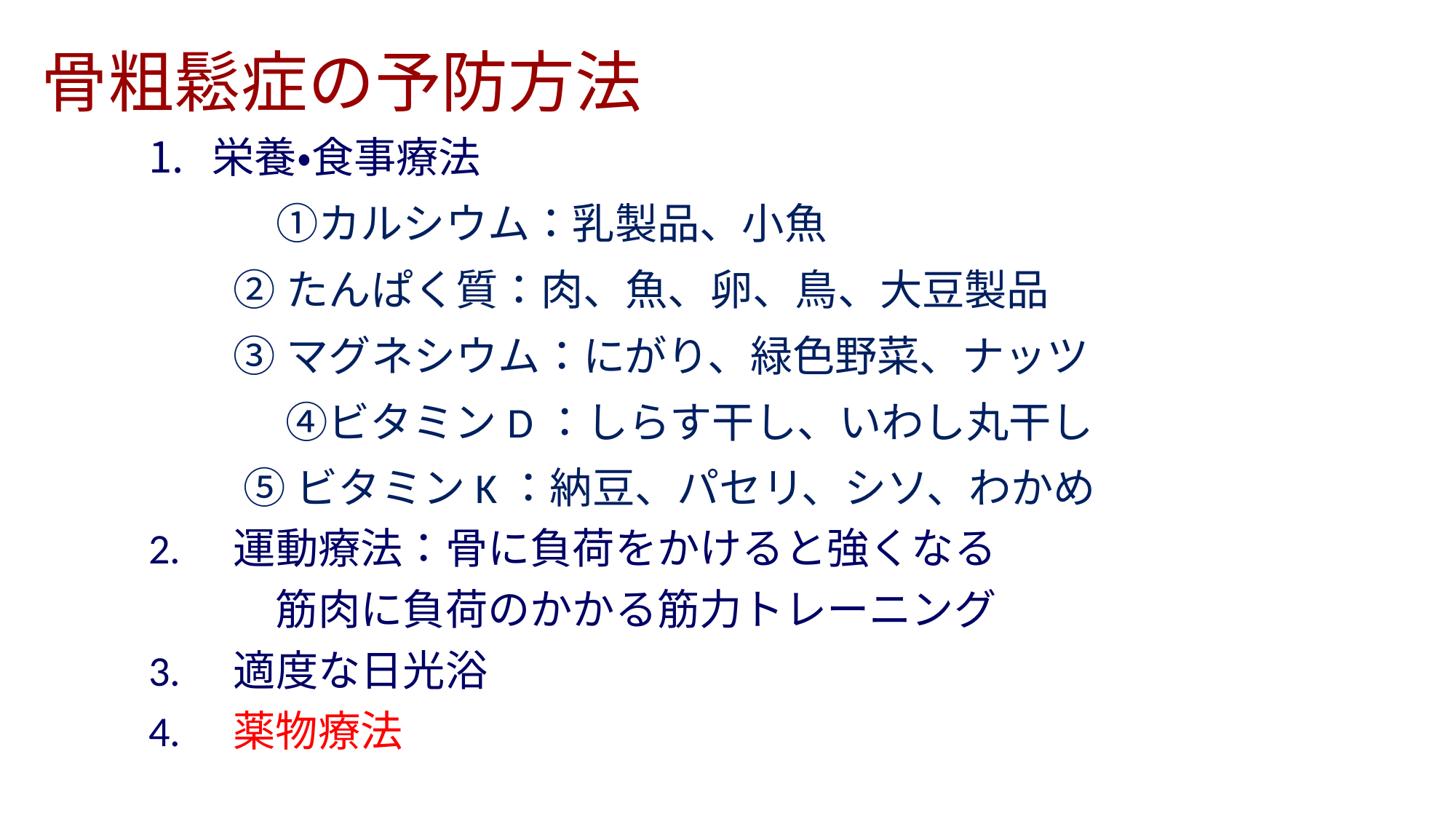

# 骨粗鬆症の予防方法
栄養・食事療法
　　　①カルシウム：乳製品、小魚
         ②たんぱく質：肉、魚、卵、鳥、大豆製品
         ③マグネシウム：にがり、緑色野菜、ナッツ
　　　 ④ビタミンD：しらす干し、いわし丸干し
          ⑤ビタミンK：納豆、パセリ、シソ、わかめ
2.　運動療法：骨に負荷をかけると強くなる
　　　筋肉に負荷のかかる筋力トレーニング
3.　適度な日光浴
4.　薬物療法